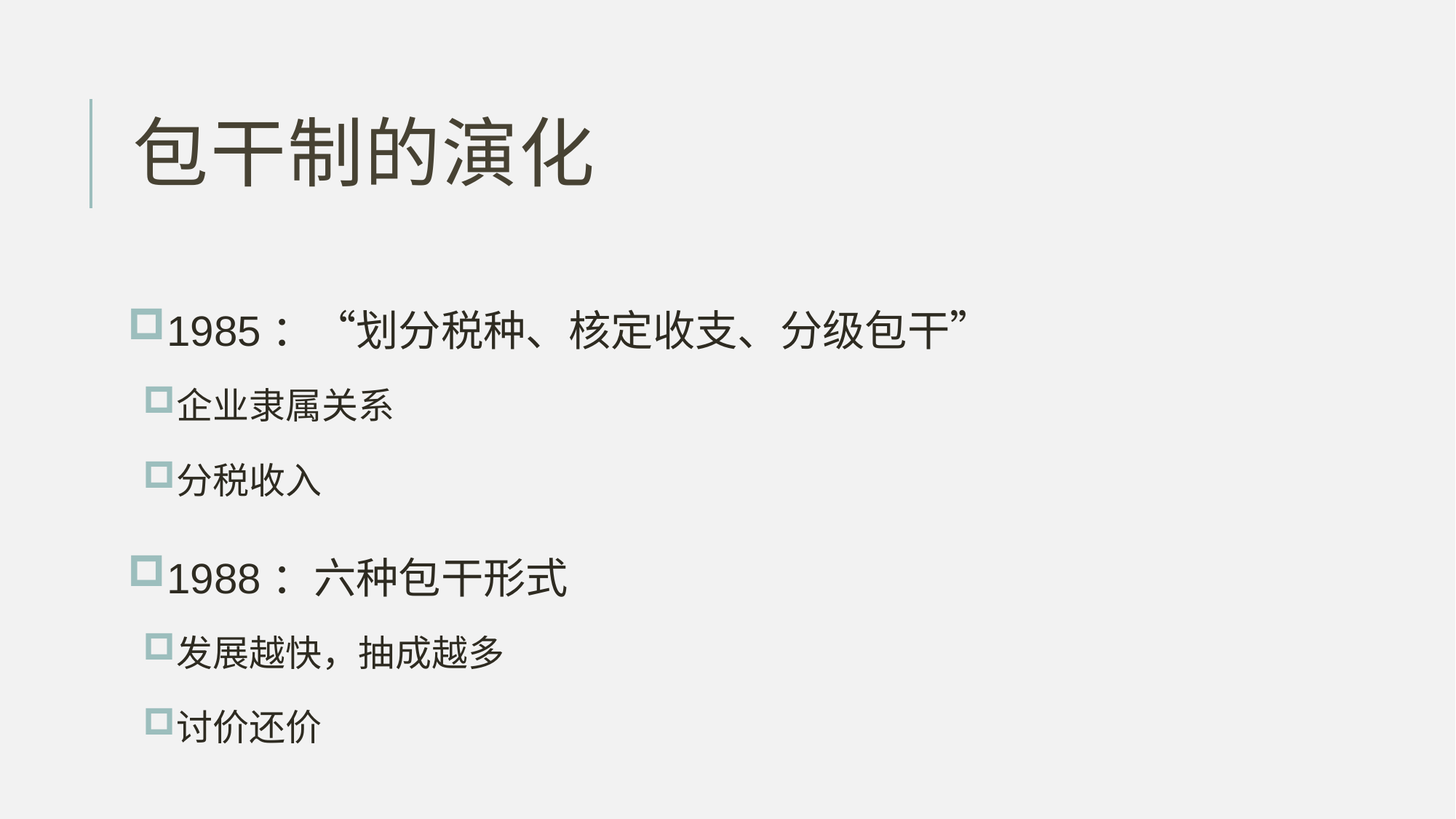

# 包干制的演化
1985：“划分税种、核定收支、分级包干”
企业隶属关系
分税收入
1988：六种包干形式
发展越快，抽成越多
讨价还价